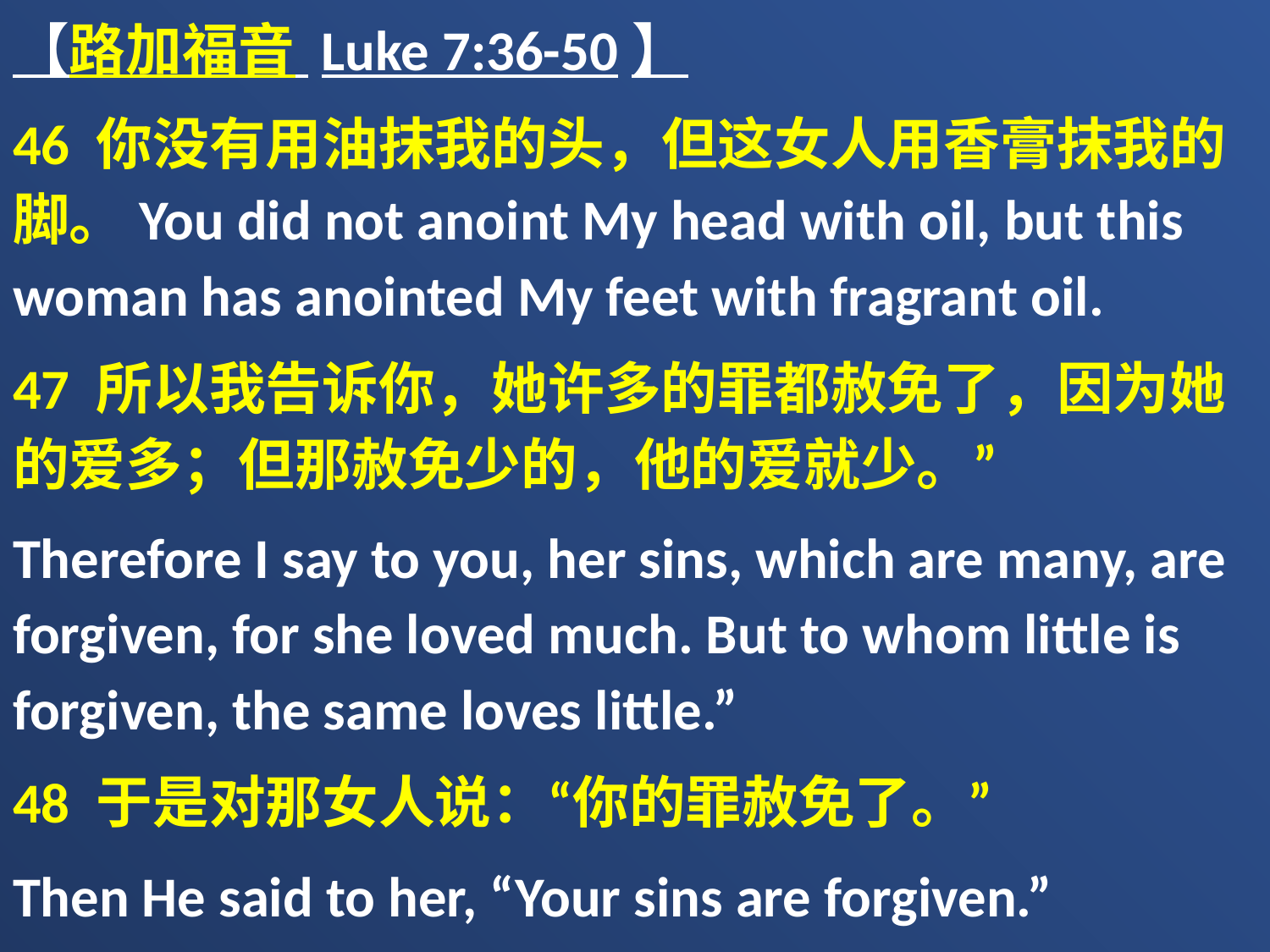

【路加福音 Luke 7:36-50】
46 你没有用油抹我的头，但这女人用香膏抹我的脚。You did not anoint My head with oil, but this woman has anointed My feet with fragrant oil.
47 所以我告诉你，她许多的罪都赦免了，因为她的爱多；但那赦免少的，他的爱就少。”
Therefore I say to you, her sins, which are many, are forgiven, for she loved much. But to whom little is forgiven, the same loves little.”
48 于是对那女人说：“你的罪赦免了。”
Then He said to her, “Your sins are forgiven.”